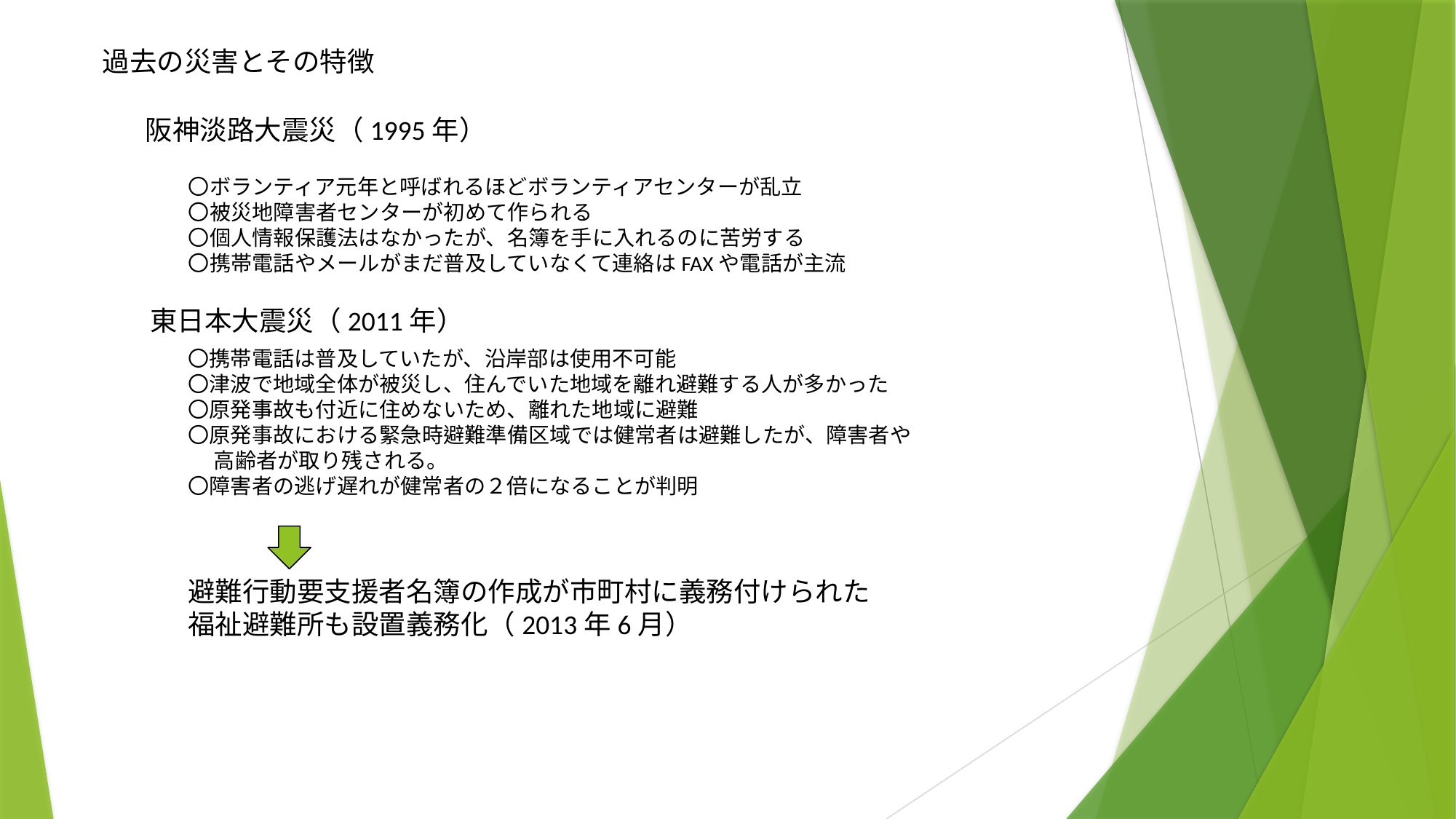

過去の災害とその特徴
阪神淡路大震災（1995年）
〇ボランティア元年と呼ばれるほどボランティアセンターが乱立
〇被災地障害者センターが初めて作られる
〇個人情報保護法はなかったが、名簿を手に入れるのに苦労する
〇携帯電話やメールがまだ普及していなくて連絡はFAXや電話が主流
東日本大震災（2011年）
〇携帯電話は普及していたが、沿岸部は使用不可能
〇津波で地域全体が被災し、住んでいた地域を離れ避難する人が多かった
〇原発事故も付近に住めないため、離れた地域に避難
〇原発事故における緊急時避難準備区域では健常者は避難したが、障害者や
　 高齢者が取り残される。
〇障害者の逃げ遅れが健常者の２倍になることが判明

避難行動要支援者名簿の作成が市町村に義務付けられた
福祉避難所も設置義務化（2013年6月）